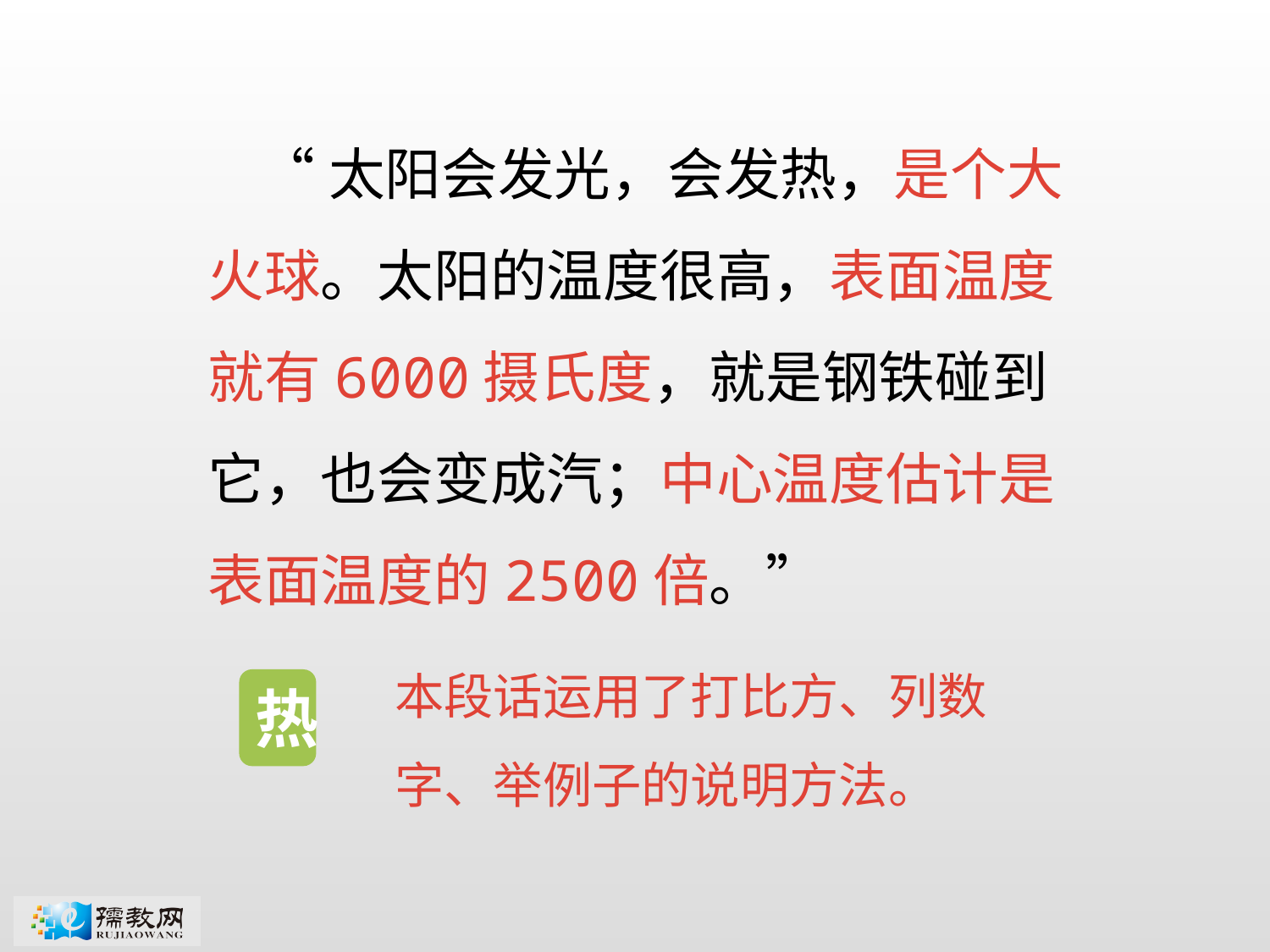

“太阳会发光，会发热，是个大火球。太阳的温度很高，表面温度就有6000摄氏度，就是钢铁碰到它，也会变成汽；中心温度估计是表面温度的2500倍。”
本段话运用了打比方、列数字、举例子的说明方法。
热